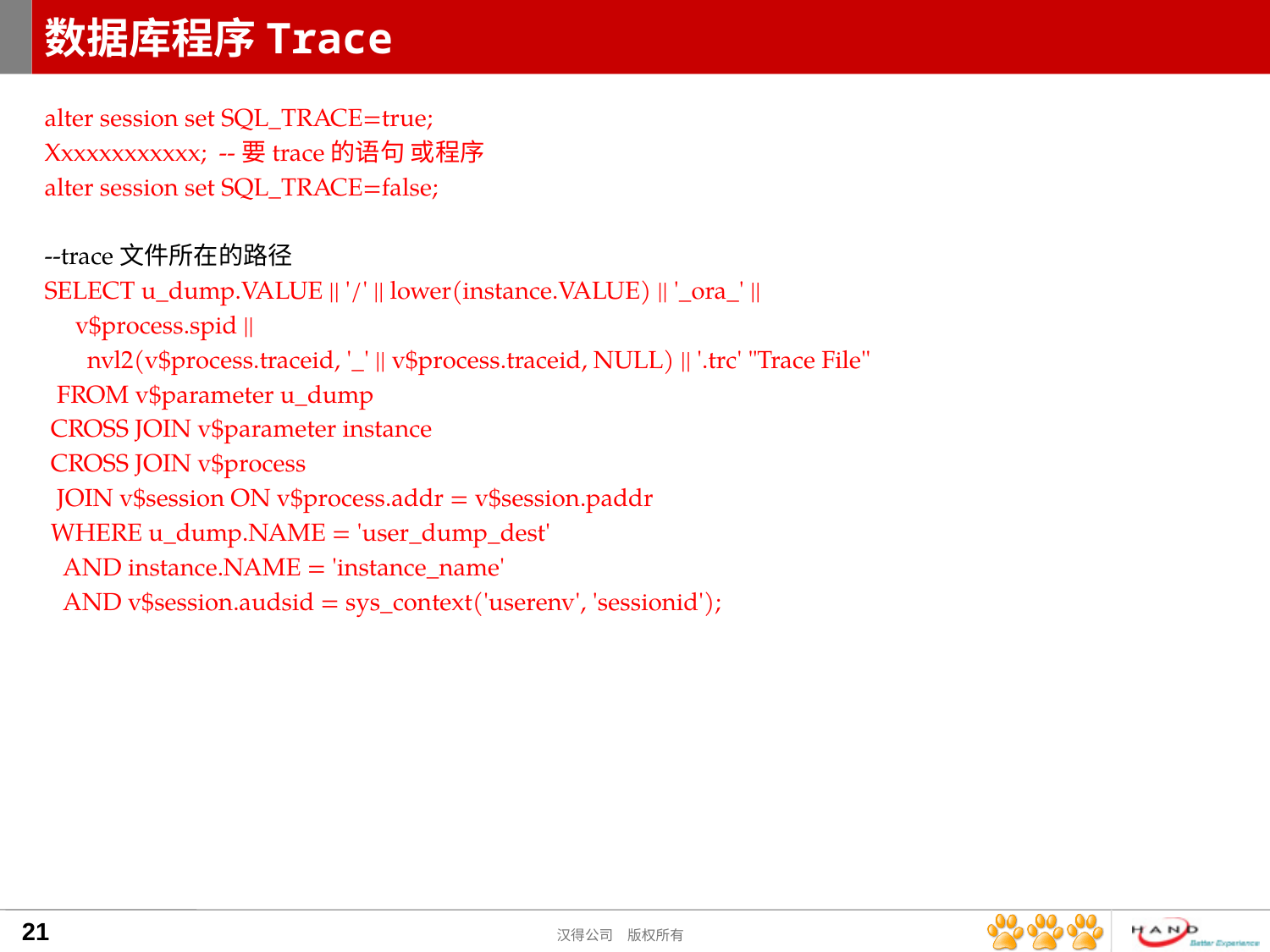

# 数据库程序Trace
alter session set SQL_TRACE=true;
Xxxxxxxxxxxx;  --要trace的语句 或程序
alter session set SQL_TRACE=false;

--trace文件所在的路径
SELECT u_dump.VALUE || '/' || lower(instance.VALUE) || '_ora_' ||
     v$process.spid ||
       nvl2(v$process.traceid, '_' || v$process.traceid, NULL) || '.trc' "Trace File"
  FROM v$parameter u_dump
 CROSS JOIN v$parameter instance
 CROSS JOIN v$process
  JOIN v$session ON v$process.addr = v$session.paddr
 WHERE u_dump.NAME = 'user_dump_dest'
   AND instance.NAME = 'instance_name'
   AND v$session.audsid = sys_context('userenv', 'sessionid');
21